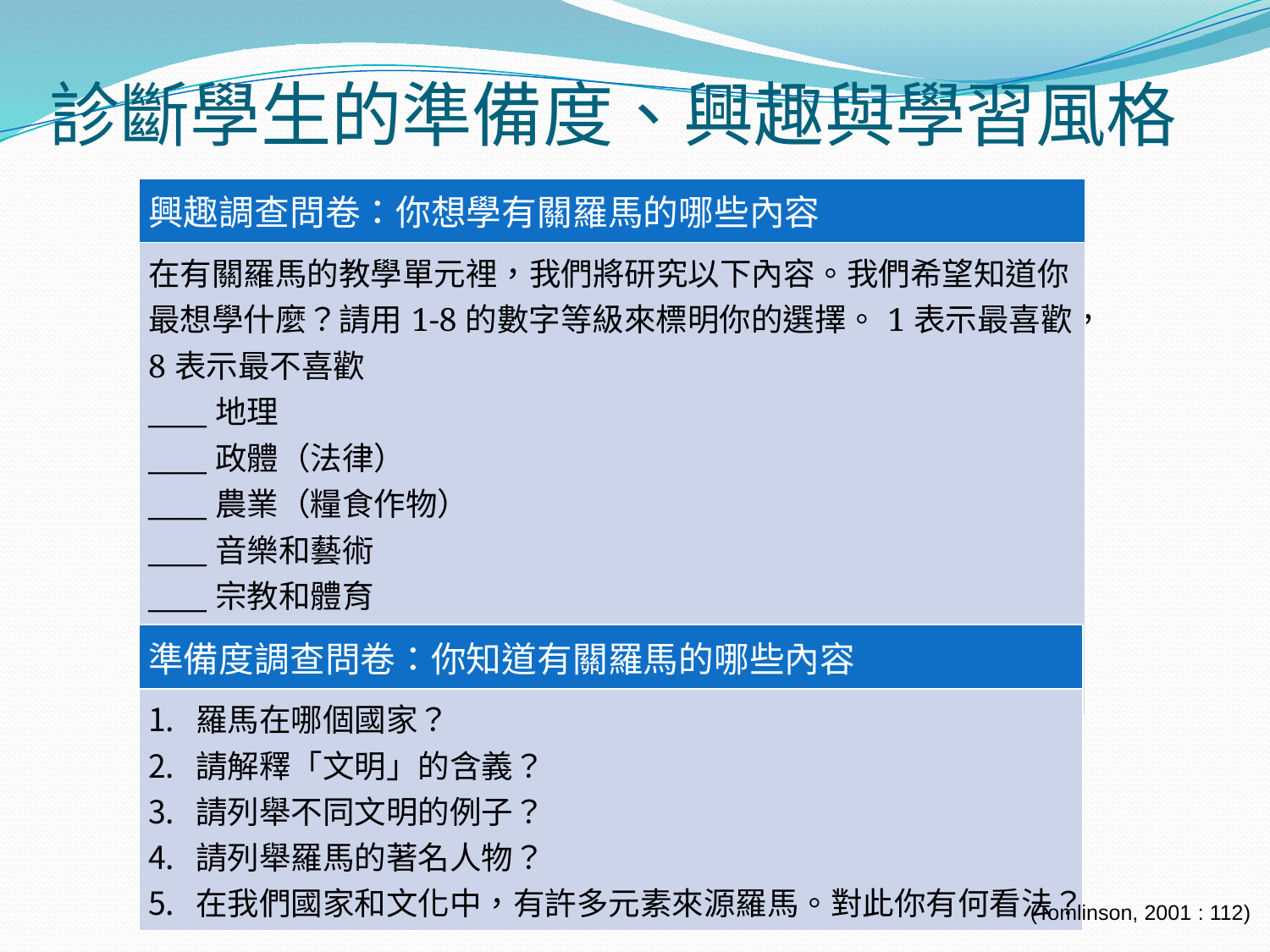

# 診斷學生的準備度、興趣與學習風格
| 興趣調查問卷：你想學有關羅馬的哪些內容 |
| --- |
| 在有關羅馬的教學單元裡，我們將研究以下內容。我們希望知道你最想學什麼？請用1-8的數字等級來標明你的選擇。1表示最喜歡，8表示最不喜歡 \_\_\_\_地理 \_\_\_\_政體（法律） \_\_\_\_農業（糧食作物） \_\_\_\_音樂和藝術 \_\_\_\_宗教和體育 \_\_\_\_男性、婦女和兒童的角色地位 \_\_\_\_其他 |
| 準備度調查問卷：你知道有關羅馬的哪些內容 |
| --- |
| 羅馬在哪個國家？ 請解釋「文明」的含義？ 請列舉不同文明的例子？ 請列舉羅馬的著名人物？ 在我們國家和文化中，有許多元素來源羅馬。對此你有何看法？ |
(Tomlinson, 2001 : 112)